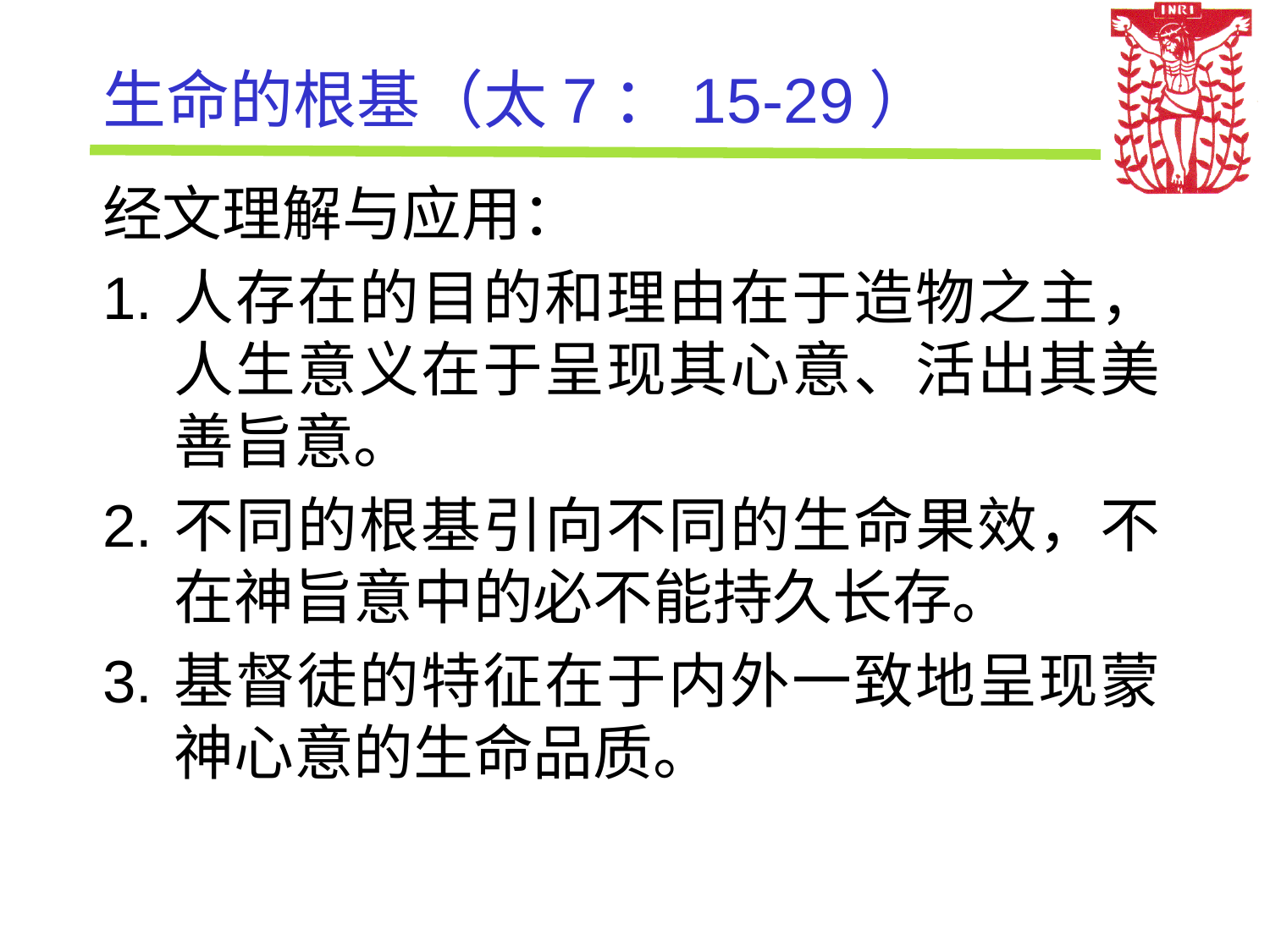

# 生命的根基（太7：15-29）
经文理解与应用：
人存在的目的和理由在于造物之主，人生意义在于呈现其心意、活出其美善旨意。
不同的根基引向不同的生命果效，不在神旨意中的必不能持久长存。
基督徒的特征在于内外一致地呈现蒙神心意的生命品质。